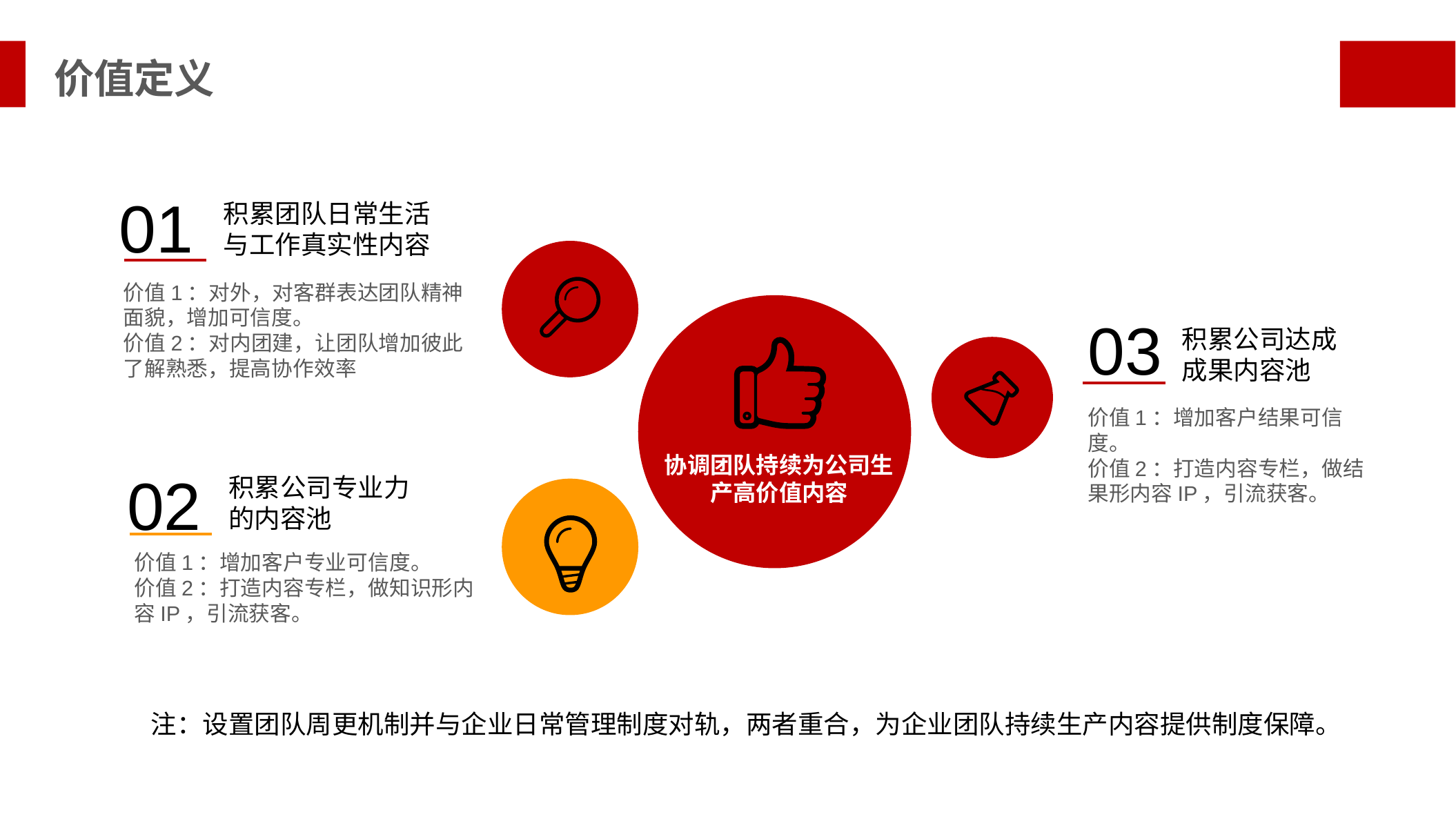

价值定义
01
积累团队日常生活
与工作真实性内容
价值1：对外，对客群表达团队精神面貌，增加可信度。
价值2：对内团建，让团队增加彼此了解熟悉，提高协作效率

协调团队持续为公司生产高价值内容
03
积累公司达成
成果内容池
价值1：增加客户结果可信度。
价值2：打造内容专栏，做结果形内容IP，引流获客。

02
积累公司专业力
的内容池
价值1：增加客户专业可信度。
价值2：打造内容专栏，做知识形内
容IP，引流获客。

注：设置团队周更机制并与企业日常管理制度对轨，两者重合，为企业团队持续生产内容提供制度保障。